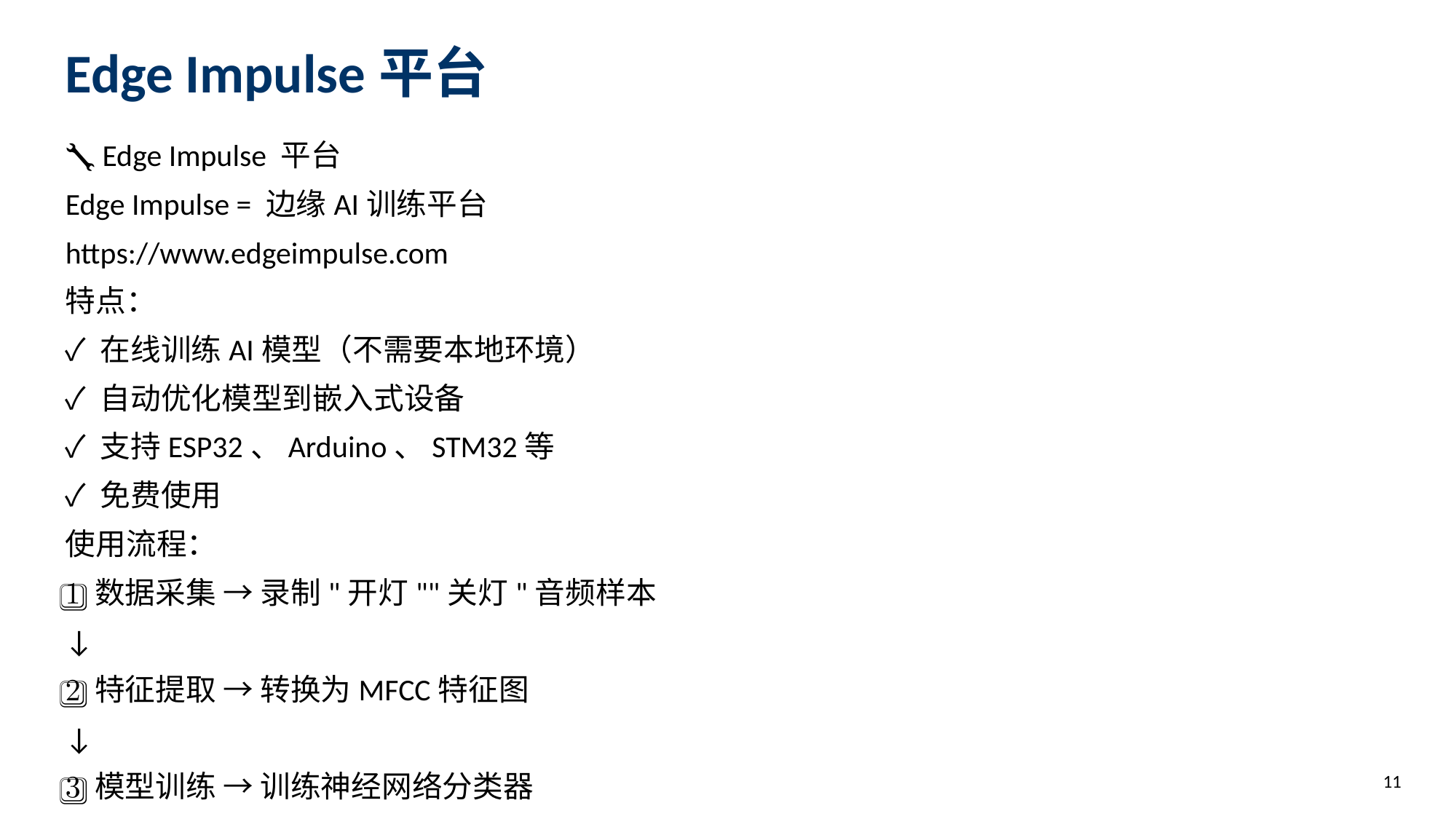

Edge Impulse平台
🔧 Edge Impulse 平台
Edge Impulse = 边缘AI训练平台
https://www.edgeimpulse.com
特点：
✓ 在线训练AI模型（不需要本地环境）
✓ 自动优化模型到嵌入式设备
✓ 支持ESP32、Arduino、STM32等
✓ 免费使用
使用流程：
1️⃣ 数据采集 → 录制"开灯""关灯"音频样本
↓
2️⃣ 特征提取 → 转换为MFCC特征图
↓
3️⃣ 模型训练 → 训练神经网络分类器
↓
4️⃣ 模型部署 → 生成ESP32可运行的库
↓
5️⃣ 集成到Arduino → 编写代码调用模型
11